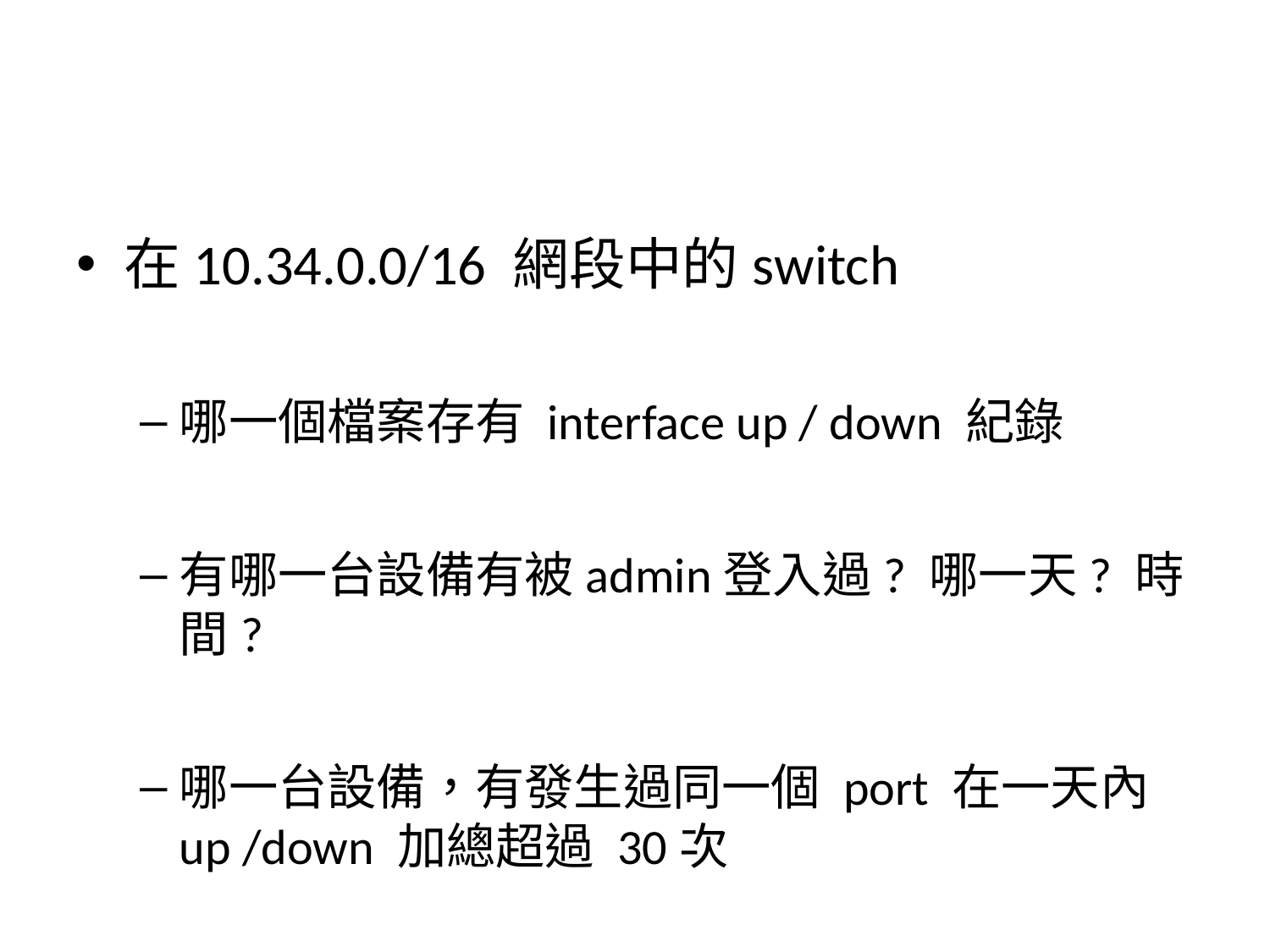

#
在10.34.0.0/16 網段中的switch

哪一個檔案存有 interface up / down 紀錄

有哪一台設備有被admin登入過? 哪一天? 時間?

哪一台設備，有發生過同一個 port 在一天內 up /down 加總超過 30次